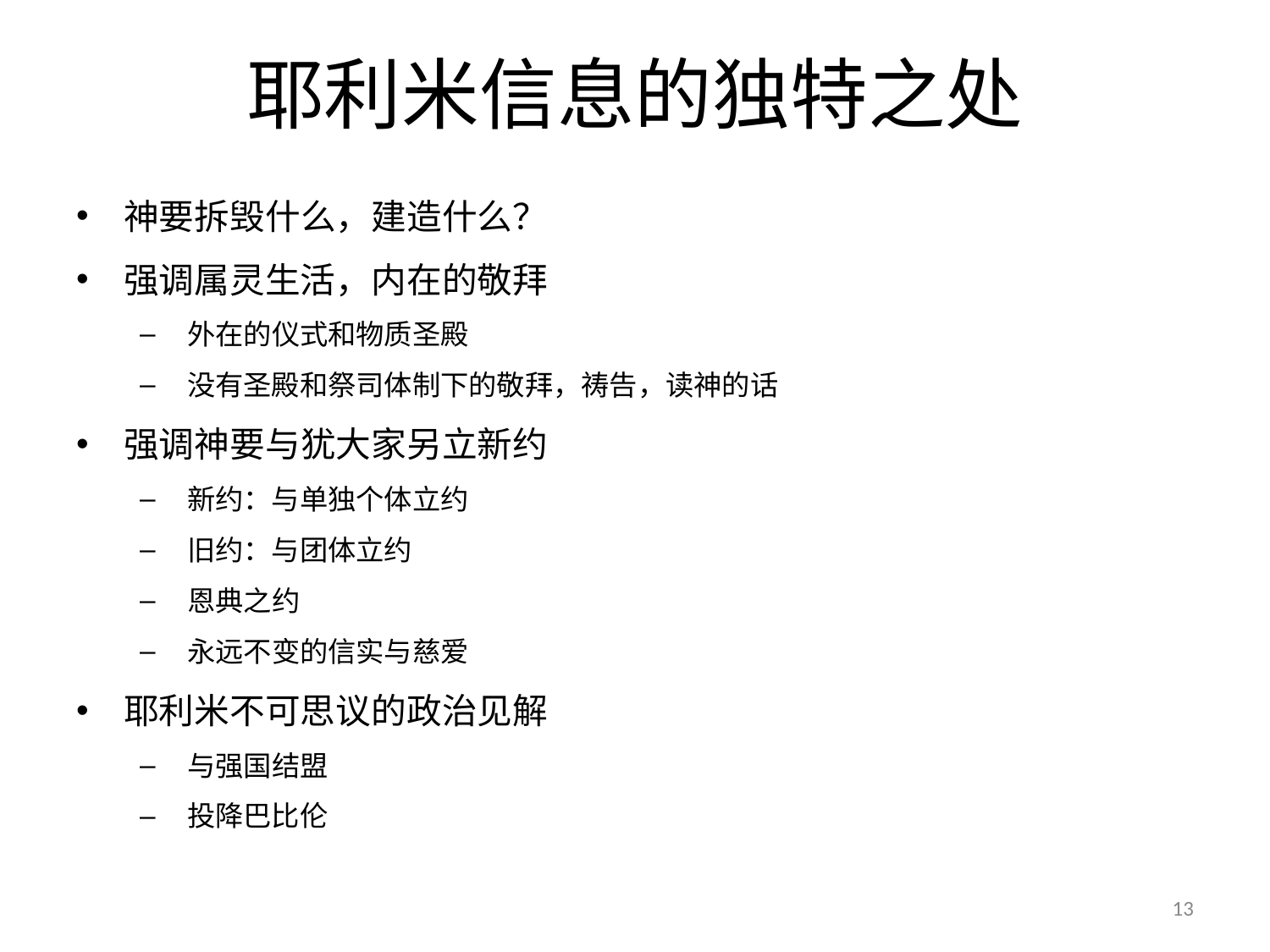

# 耶利米信息的独特之处
神要拆毁什么，建造什么？
强调属灵生活，内在的敬拜
外在的仪式和物质圣殿
没有圣殿和祭司体制下的敬拜，祷告，读神的话
强调神要与犹大家另立新约
新约：与单独个体立约
旧约：与团体立约
恩典之约
永远不变的信实与慈爱
耶利米不可思议的政治见解
与强国结盟
投降巴比伦

13